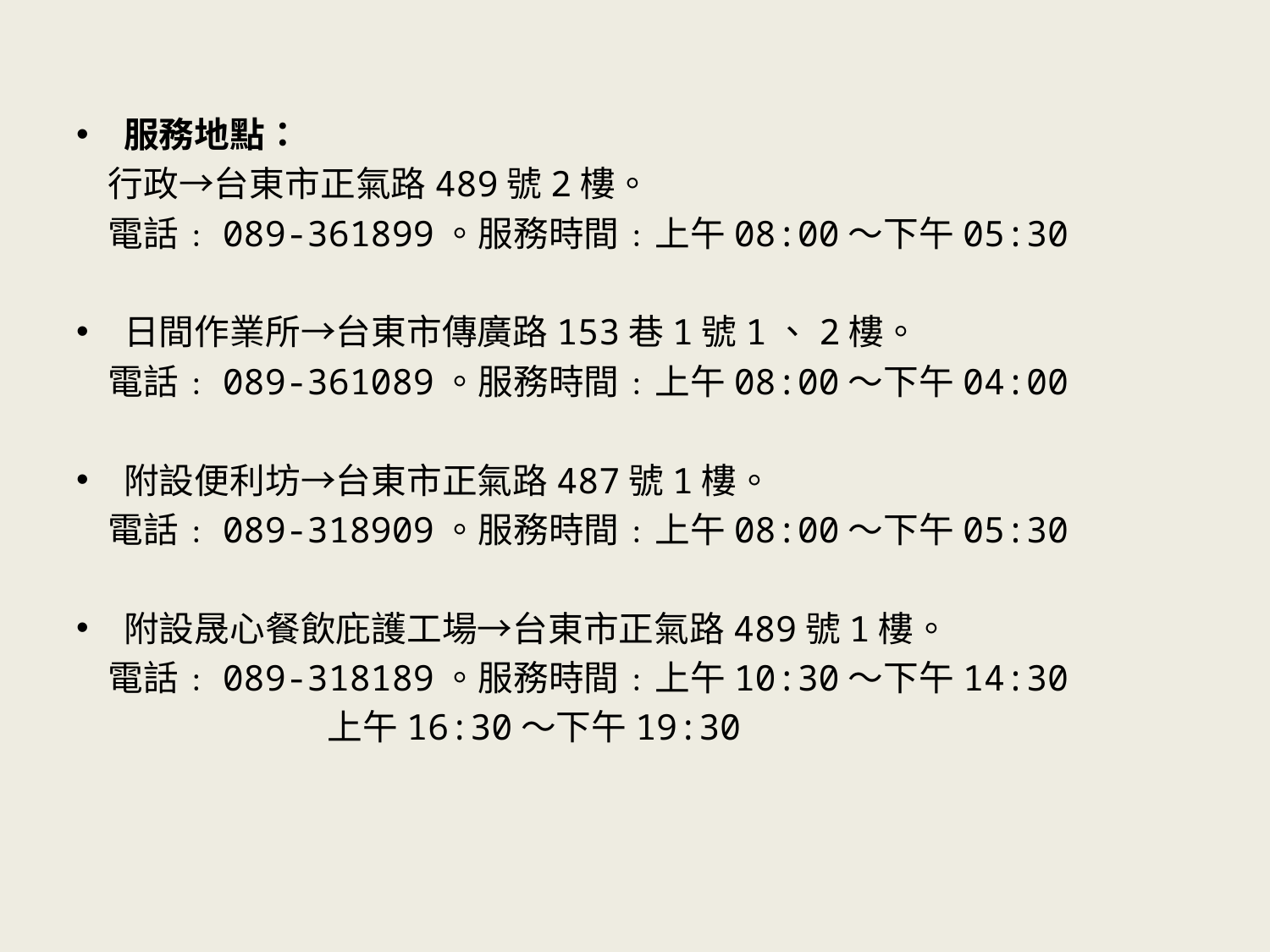

服務地點：
   行政→台東市正氣路489號2樓。
   電話﹕089-361899。服務時間﹕上午08:00～下午05:30

日間作業所→台東市傳廣路153巷1號1、2樓。
   電話﹕089-361089。服務時間﹕上午08:00～下午04:00

附設便利坊→台東市正氣路487號1樓。
   電話﹕089-318909。服務時間﹕上午08:00～下午05:30

附設晟心餐飲庇護工場→台東市正氣路489號1樓。
   電話﹕089-318189。服務時間﹕上午10:30～下午14:30
                               上午16:30～下午19:30